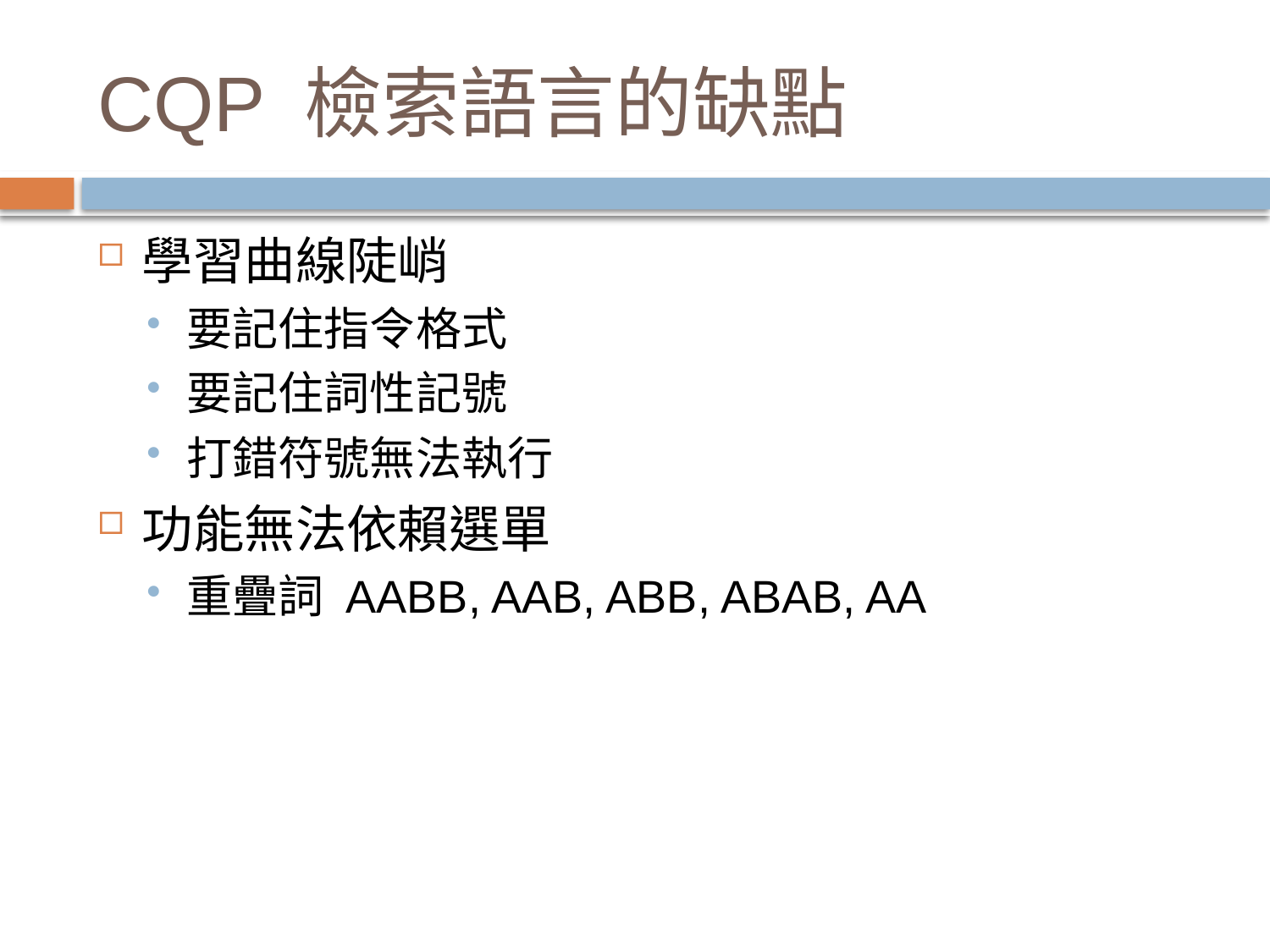

# CQP 檢索語言的缺點
學習曲線陡峭
要記住指令格式
要記住詞性記號
打錯符號無法執行
功能無法依賴選單
重疊詞 AABB, AAB, ABB, ABAB, AA